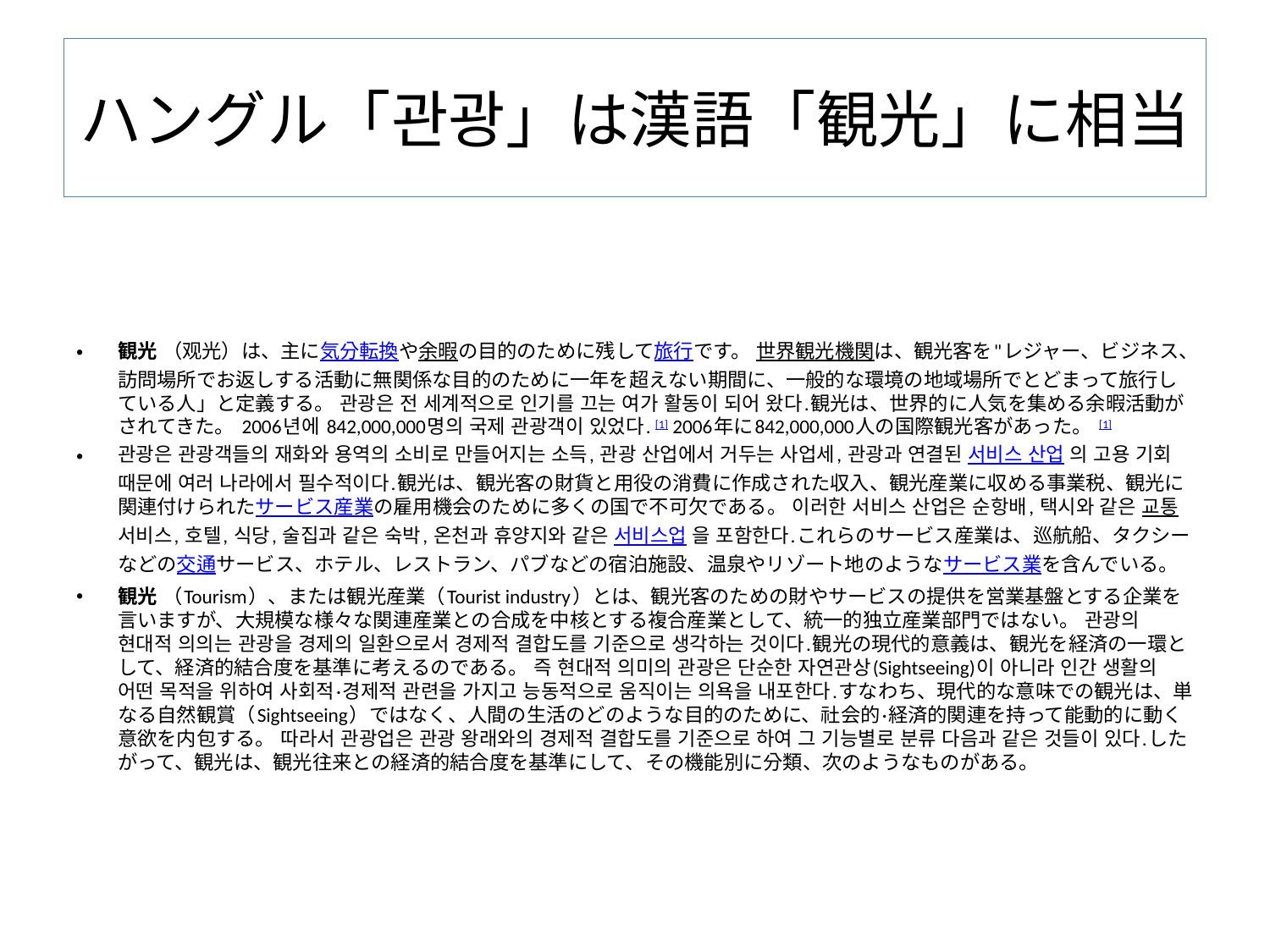

# ハングル「관광」は漢語「観光」に相当
観光 （观光）は、主に気分転換や余暇の目的のために残して旅行です。 世界観光機関は、観光客を"レジャー、ビジネス、訪問場所でお返しする活動に無関係な目的のために一年を超えない期間に、一般的な環境の地域場所でとどまって旅行している人」と定義する。 관광은 전 세계적으로 인기를 끄는 여가 활동이 되어 왔다.観光は、世界的に人気を集める余暇活動がされてきた。 2006년에 842,000,000명의 국제 관광객이 있었다. [1] 2006年に842,000,000人の国際観光客があった。 [1]
관광은 관광객들의 재화와 용역의 소비로 만들어지는 소득, 관광 산업에서 거두는 사업세, 관광과 연결된 서비스 산업 의 고용 기회 때문에 여러 나라에서 필수적이다.観光は、観光客の財貨と用役の消費に作成された収入、観光産業に収める事業税、観光に関連付けられたサービス産業の雇用機会のために多くの国で不可欠である。 이러한 서비스 산업은 순항배, 택시와 같은 교통 서비스, 호텔, 식당, 술집과 같은 숙박, 온천과 휴양지와 같은 서비스업 을 포함한다.これらのサービス産業は、巡航船、タクシーなどの交通サービス、ホテル、レストラン、パブなどの宿泊施設、温泉やリゾート地のようなサービス業を含んでいる。
観光 （Tourism）、または観光産業（Tourist industry）とは、観光客のための財やサービスの提供を営業基盤とする企業を言いますが、大規模な様々な関連産業との合成を中核とする複合産業として、統一的独立産業部門ではない。 관광의 현대적 의의는 관광을 경제의 일환으로서 경제적 결합도를 기준으로 생각하는 것이다.観光の現代的意義は、観光を経済の一環として、経済的結合度を基準に考えるのである。 즉 현대적 의미의 관광은 단순한 자연관상(Sightseeing)이 아니라 인간 생활의 어떤 목적을 위하여 사회적·경제적 관련을 가지고 능동적으로 움직이는 의욕을 내포한다.すなわち、現代的な意味での観光は、単なる自然観賞（Sightseeing）ではなく、人間の生活のどのような目的のために、社会的·経済的関連を持って能動的に動く意欲を内包する。 따라서 관광업은 관광 왕래와의 경제적 결합도를 기준으로 하여 그 기능별로 분류 다음과 같은 것들이 있다.したがって、観光は、観光往来との経済的結合度を基準にして、その機能別に分類、次のようなものがある。